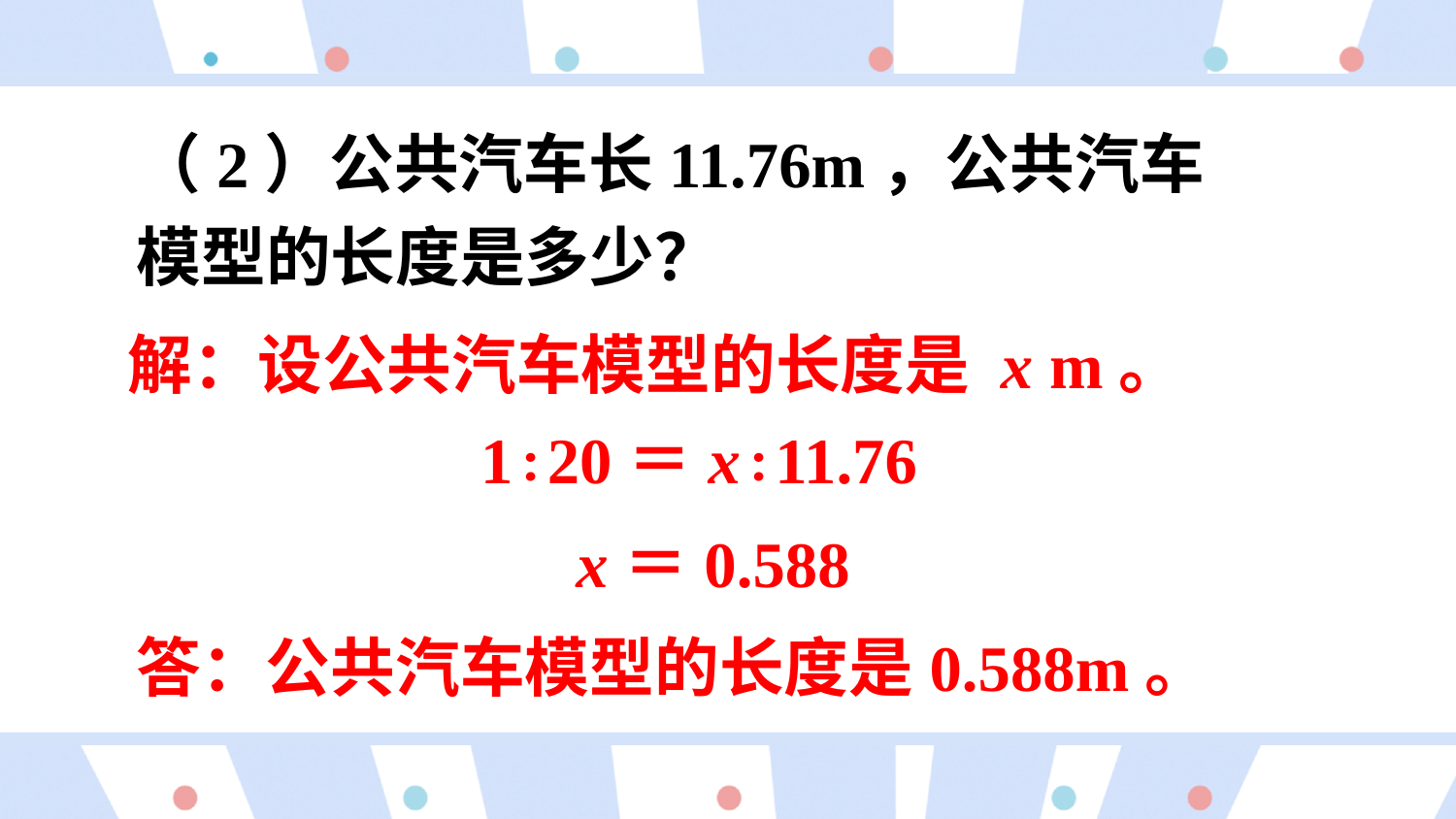

（2）公共汽车长11.76m，公共汽车模型的长度是多少？
解：设公共汽车模型的长度是 x m。
1∶20＝x∶11.76
x＝0.588
答：公共汽车模型的长度是0.588m。